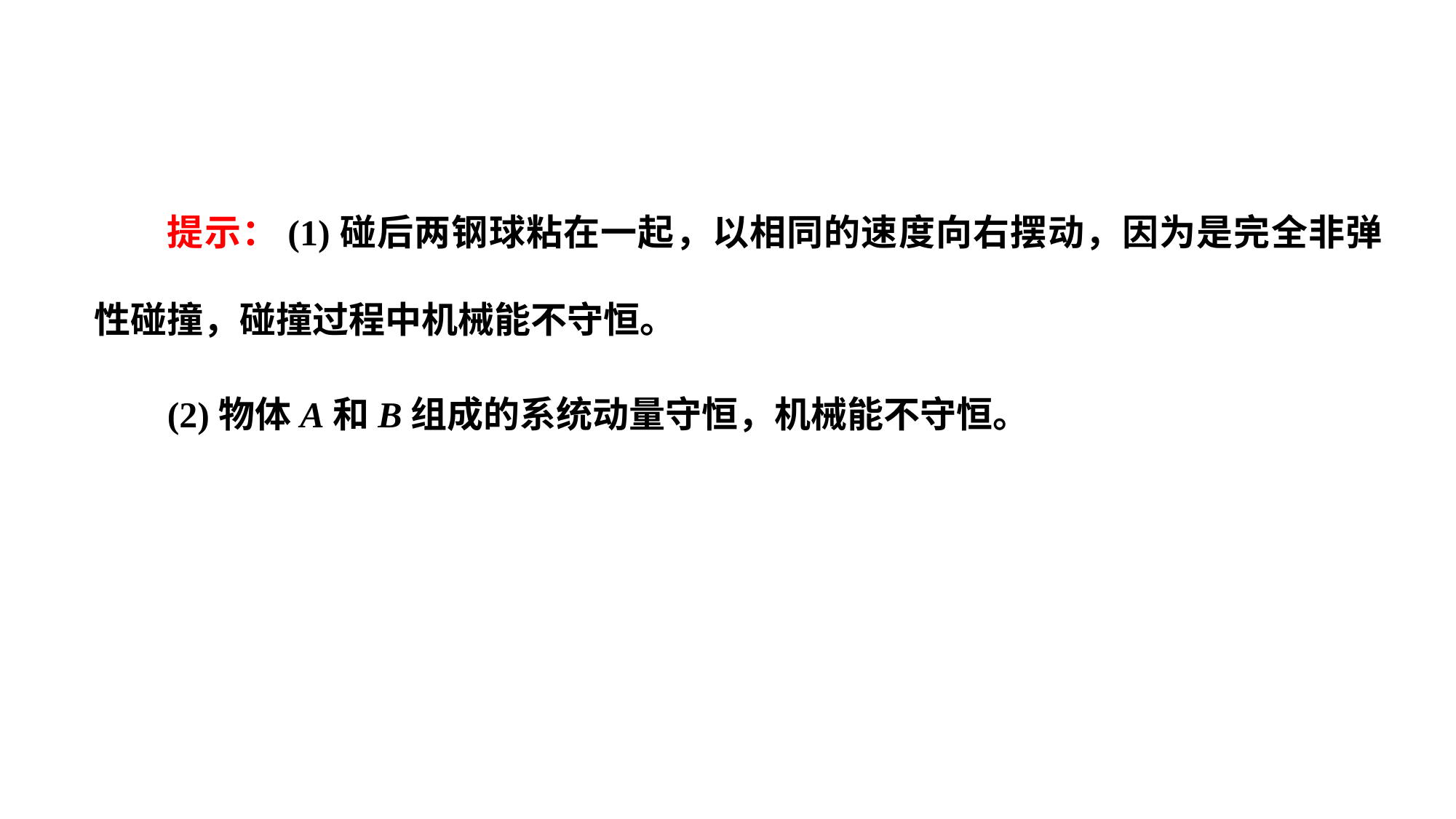

提示：(1)碰后两钢球粘在一起，以相同的速度向右摆动，因为是完全非弹性碰撞，碰撞过程中机械能不守恒。
(2)物体A和B组成的系统动量守恒，机械能不守恒。